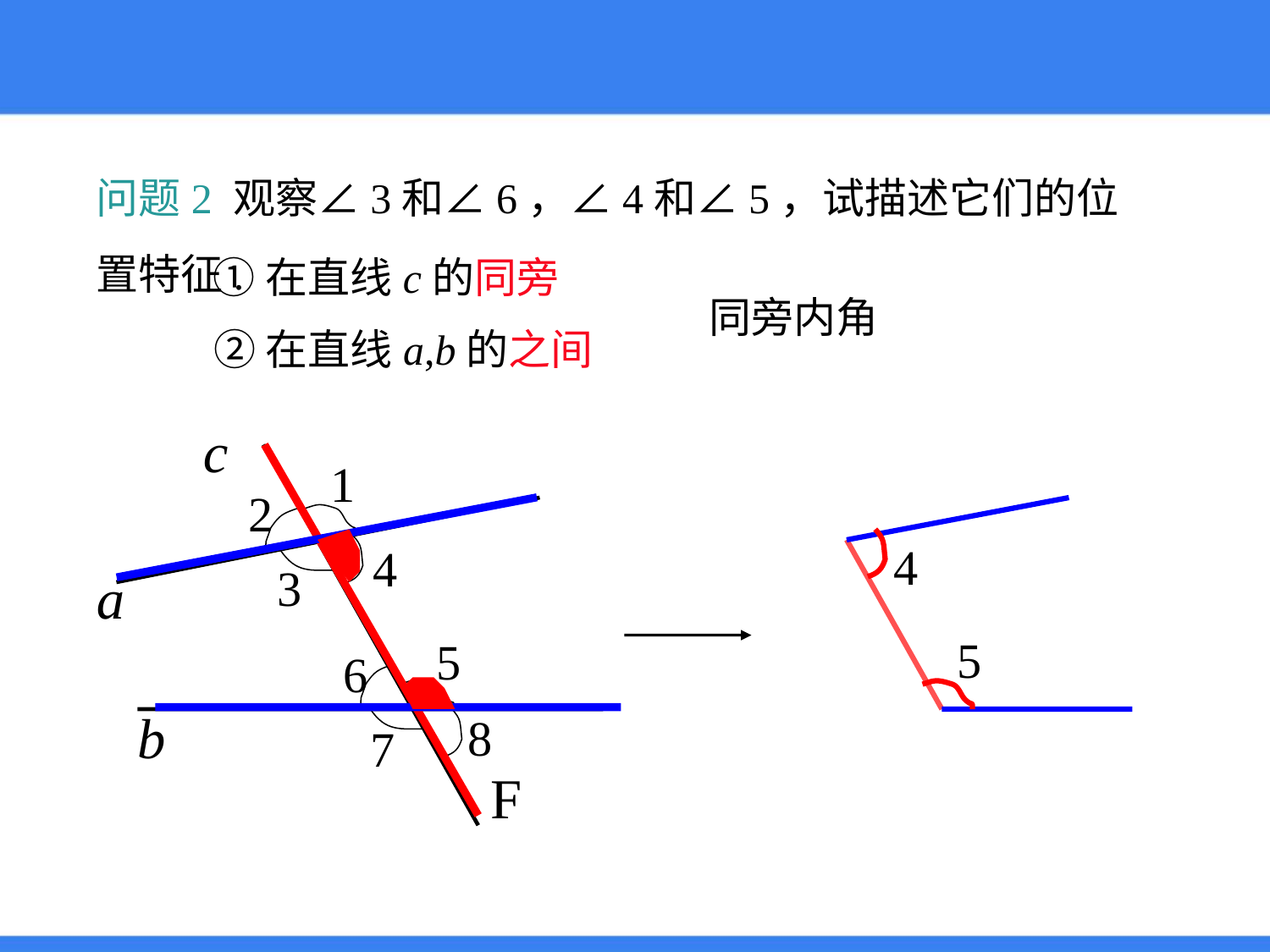

问题2 观察∠3和∠6，∠4和∠5，试描述它们的位置特征.
①在直线c的同旁

同旁内角
②在直线a,b的之间
c

1
2

4

5

4

3

a
5
6

b
8

7
F